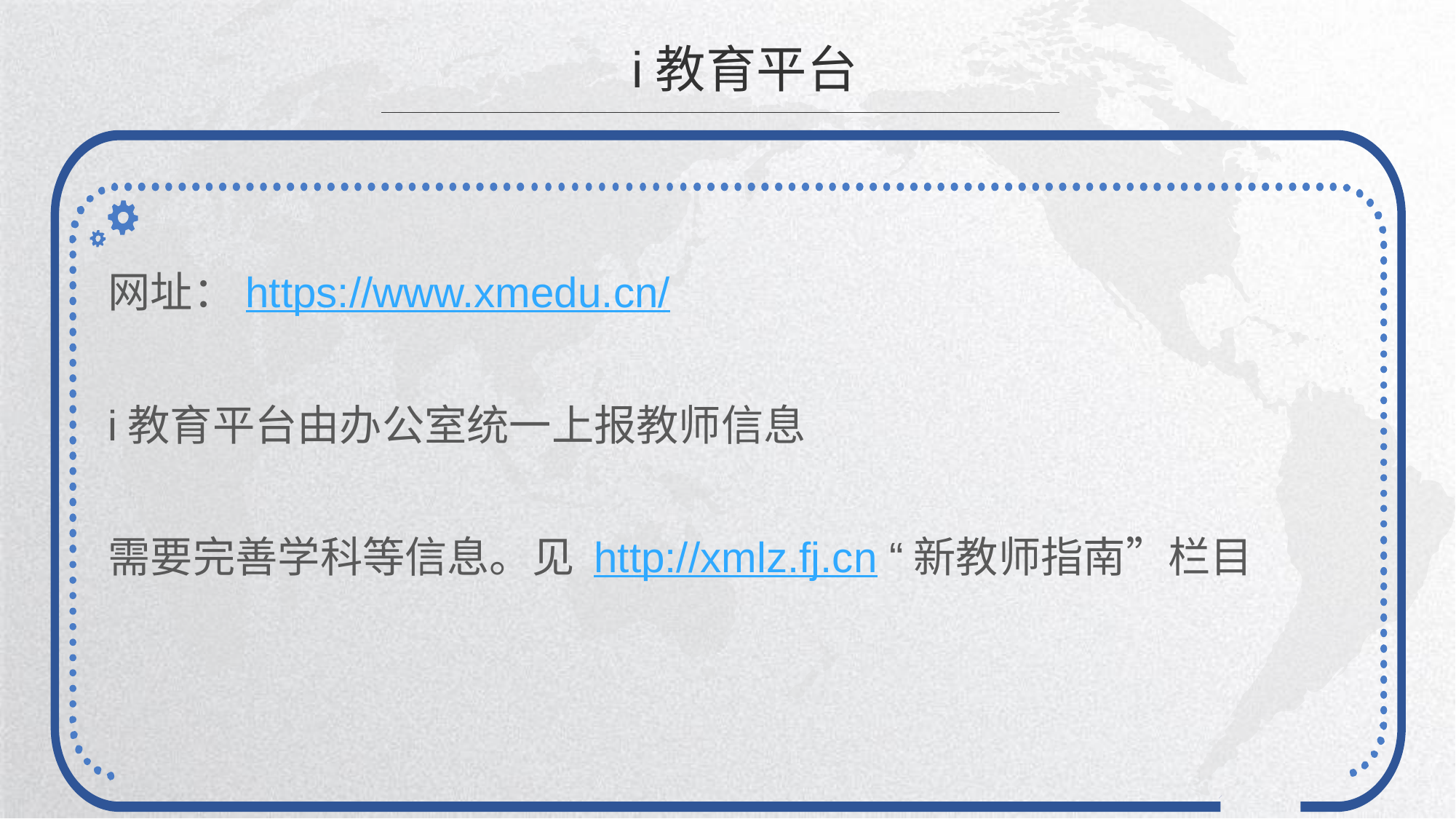

i教育平台

网址：https://www.xmedu.cn/

i教育平台由办公室统一上报教师信息

需要完善学科等信息。见 http://xmlz.fj.cn “新教师指南”栏目